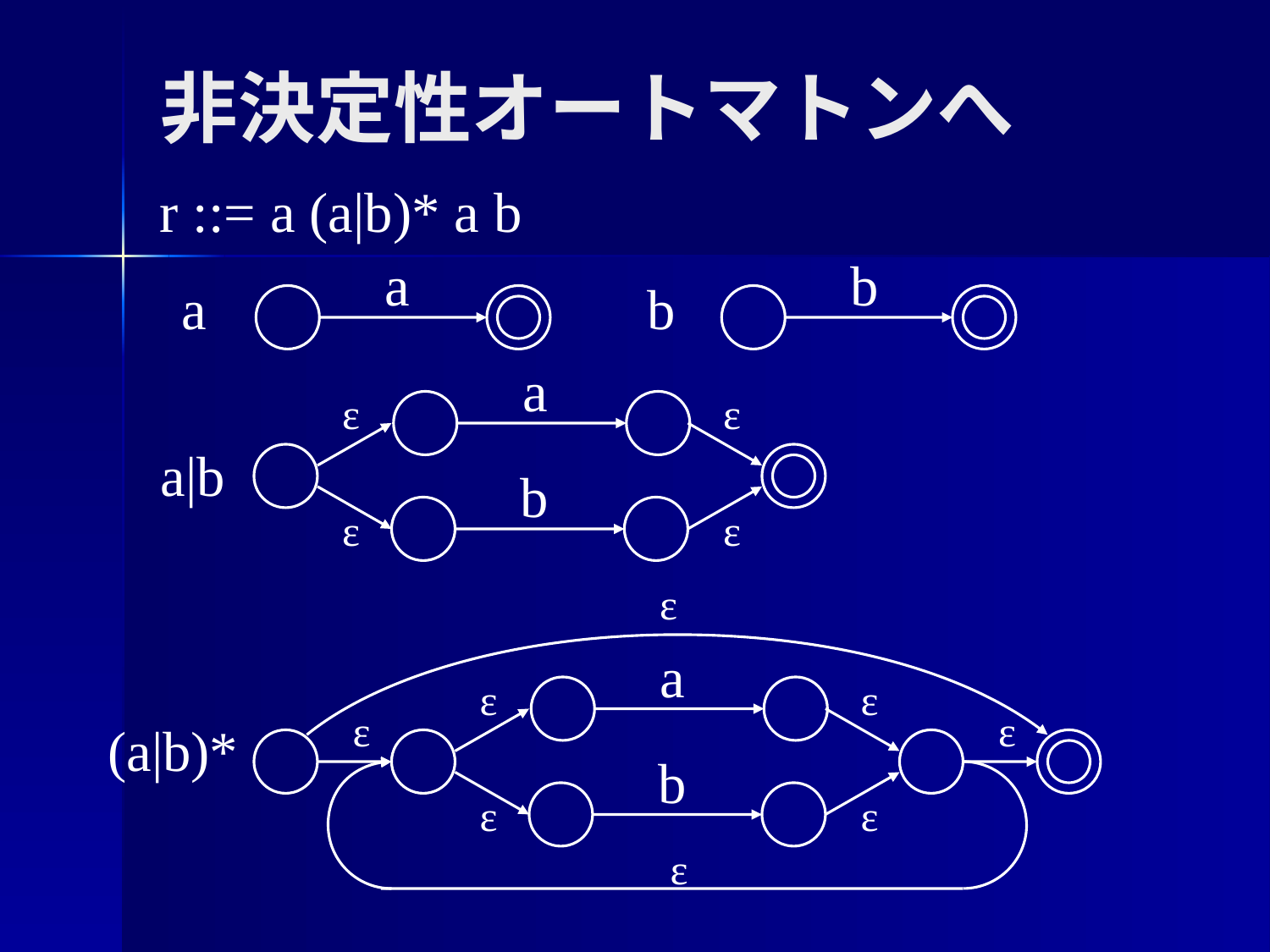

# 非決定性オートマトンへ
r ::= a (a|b)* a b
a

b

a
b
a

ε
ε

ε
ε
a|b
b

ε

ε

ε

ε

a

ε
ε

b

ε
ε
(a|b)*